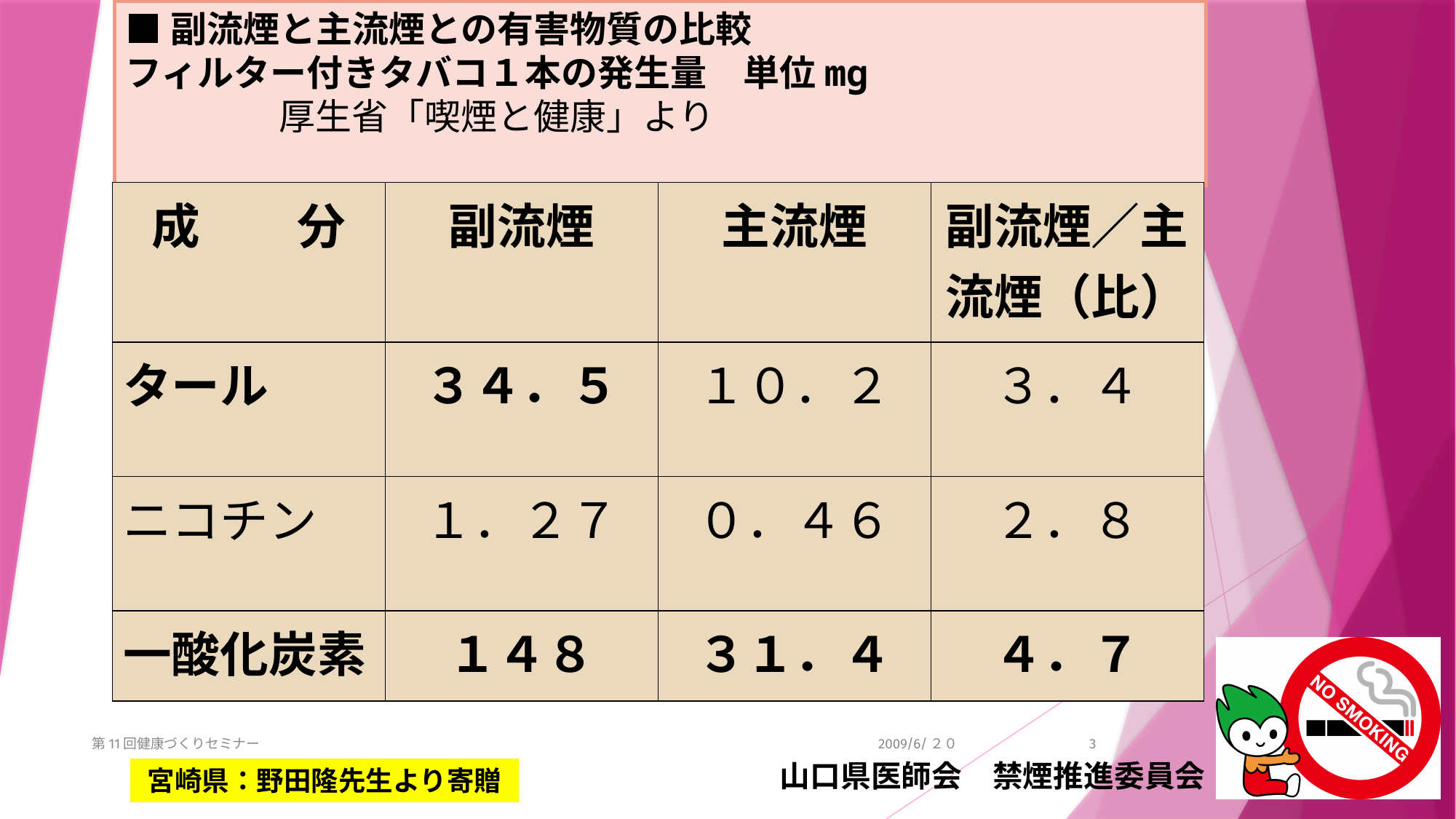

■副流煙と主流煙との有害物質の比較
フィルター付きタバコ１本の発生量　単位mg
　　　　 厚生省「喫煙と健康」より

| 成　　分 | 副流煙 | 主流煙 | 副流煙／主流煙（比） |
| --- | --- | --- | --- |
| タール | ３４．５ | １０．２ | ３．４ |
| ニコチン | １．２７ | ０．４６ | ２．８ |
| 一酸化炭素 | １４８ | ３１．４ | ４．７ |
#

第11回健康づくりセミナー
2009/6/２０
3
宮崎県：野田隆先生より寄贈